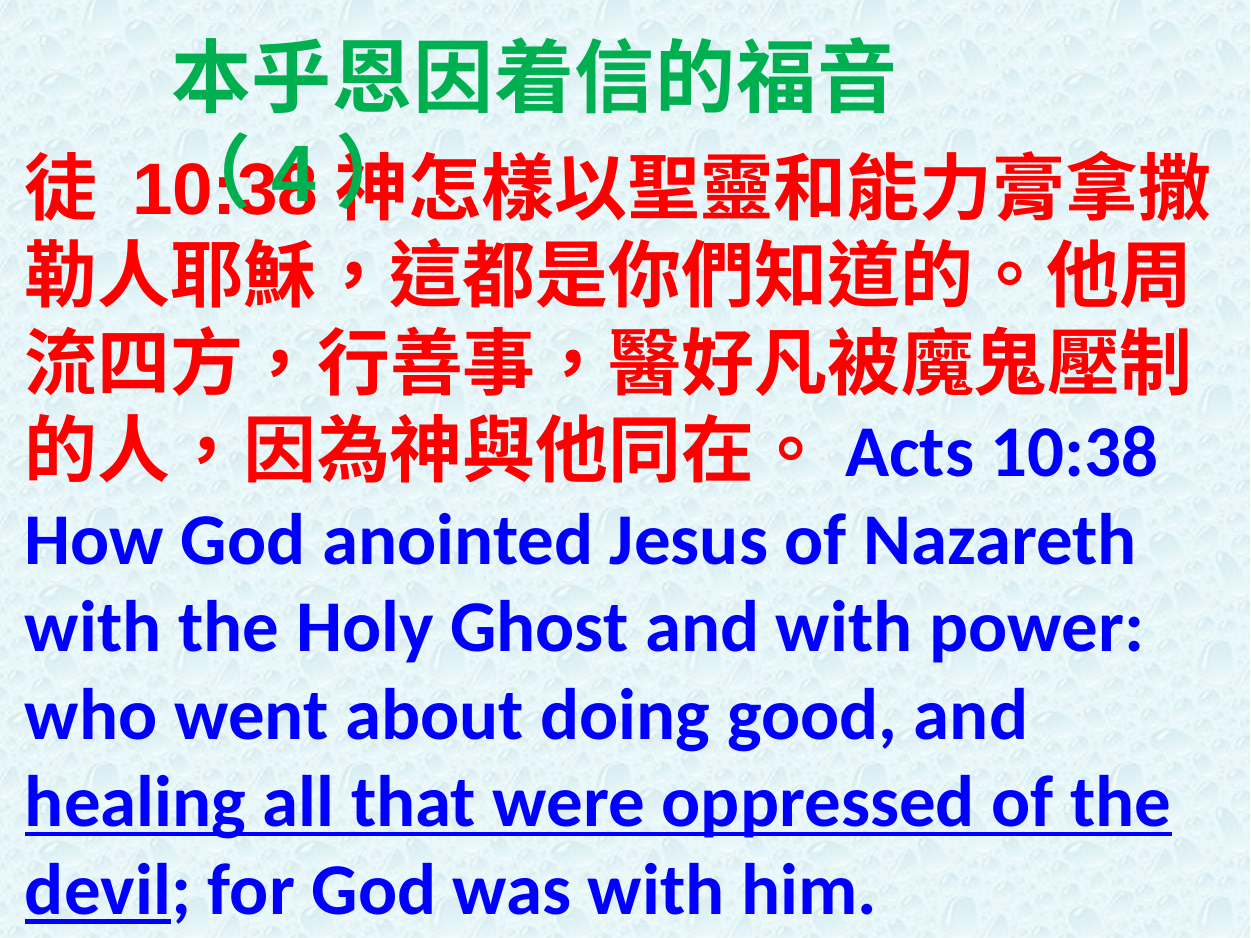

本乎恩因着信的福音（4）
徒 10:38神怎樣以聖靈和能力膏拿撒勒人耶穌，這都是你們知道的。他周流四方，行善事，醫好凡被魔鬼壓制的人，因為神與他同在。Acts 10:38 How God anointed Jesus of Nazareth with the Holy Ghost and with power: who went about doing good, and healing all that were oppressed of the devil; for God was with him.